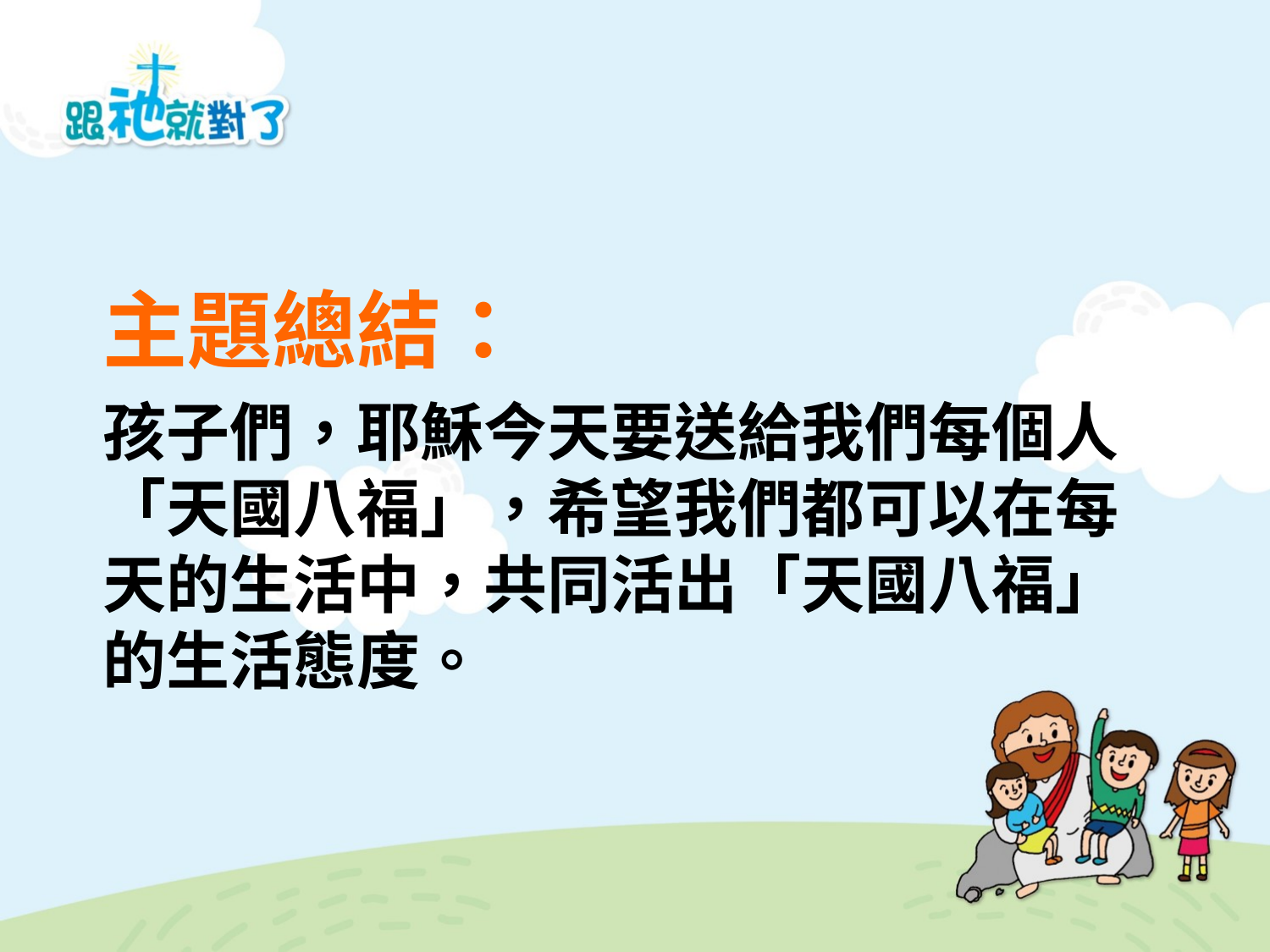

主題總結：
孩子們，耶穌今天要送給我們每個人「天國八福」，希望我們都可以在每天的生活中，共同活出「天國八福」的生活態度。